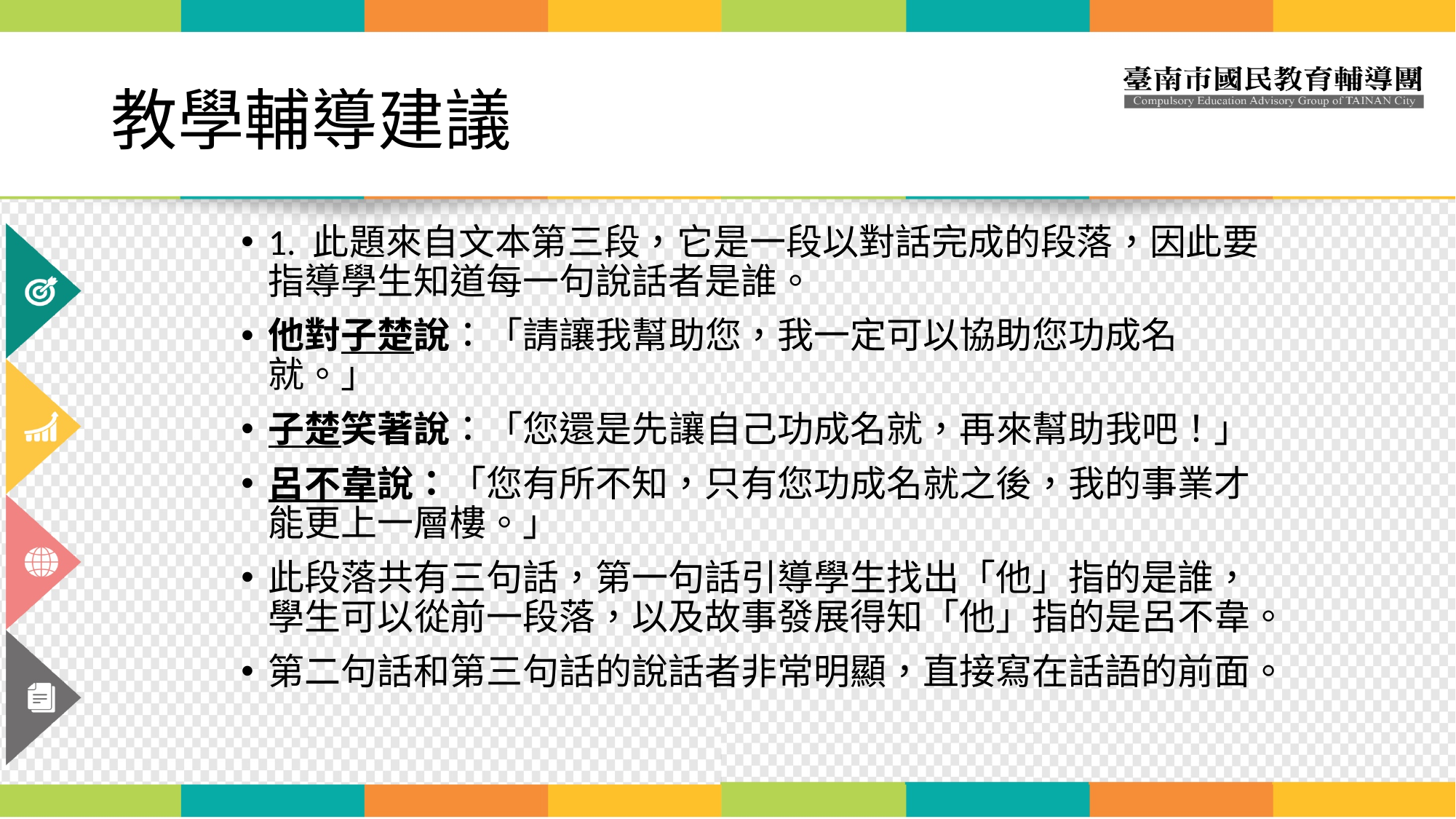

教學輔導建議
1. 此題來自文本第三段，它是一段以對話完成的段落，因此要指導學生知道每一句說話者是誰。
他對子楚說：「請讓我幫助您，我一定可以協助您功成名就。」
子楚笑著說：「您還是先讓自己功成名就，再來幫助我吧！」
呂不韋說：「您有所不知，只有您功成名就之後，我的事業才能更上一層樓。」
此段落共有三句話，第一句話引導學生找出「他」指的是誰，學生可以從前一段落，以及故事發展得知「他」指的是呂不韋。
第二句話和第三句話的說話者非常明顯，直接寫在話語的前面。